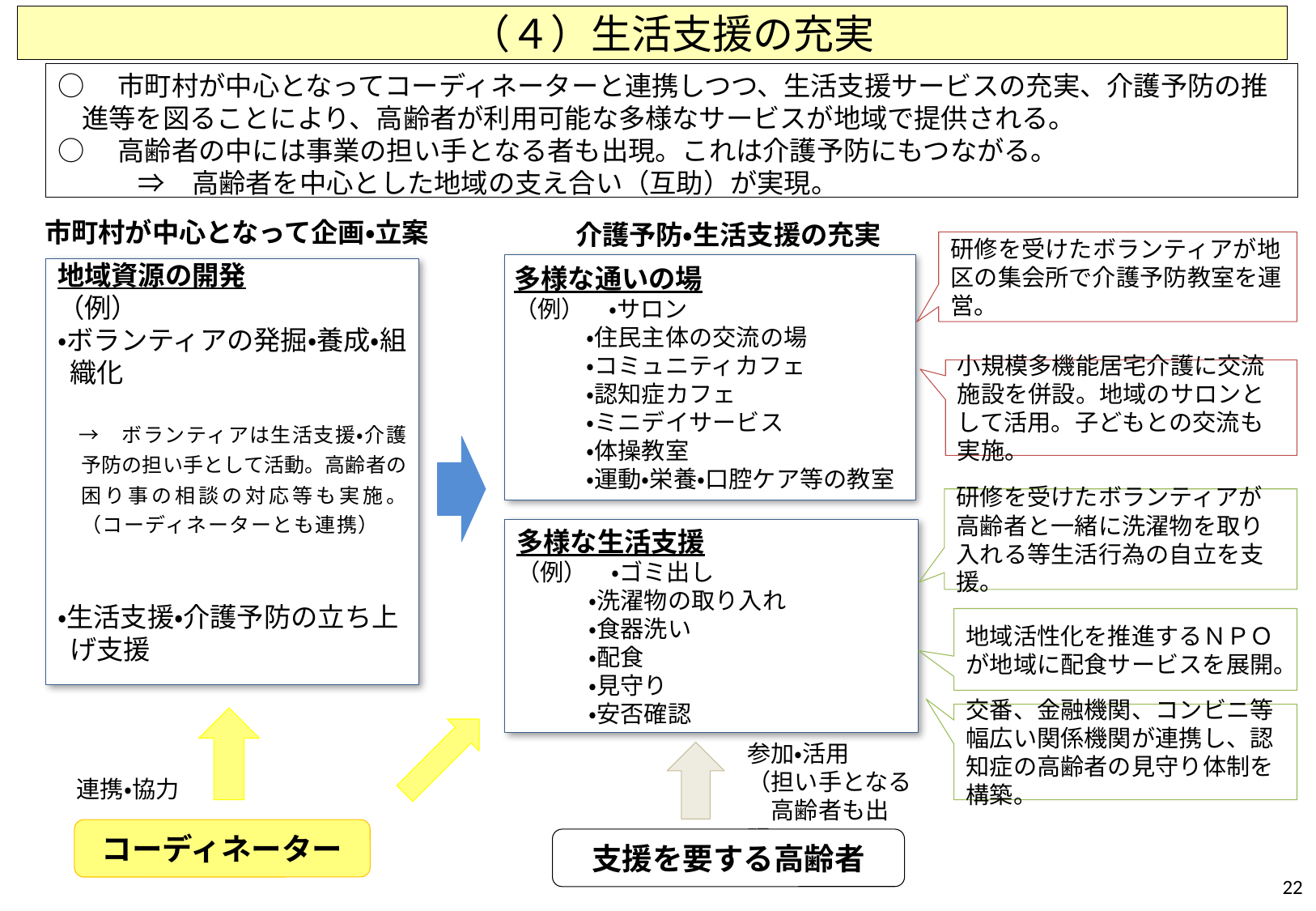

（４）生活支援の充実
○　市町村が中心となってコーディネーターと連携しつつ、生活支援サービスの充実、介護予防の推進等を図ることにより、高齢者が利用可能な多様なサービスが地域で提供される。
○　高齢者の中には事業の担い手となる者も出現。これは介護予防にもつながる。
　　　⇒　高齢者を中心とした地域の支え合い（互助）が実現。

市町村が中心となって企画・立案
介護予防・生活支援の充実
研修を受けたボランティアが地区の集会所で介護予防教室を運営。

多様な通いの場
（例）　・サロン
　・住民主体の交流の場
　・コミュニティカフェ
　・認知症カフェ
　・ミニデイサービス
　・体操教室
　・運動・栄養・口腔ケア等の教室

地域資源の開発
（例）
・ボランティアの発掘・養成・組織化

　→　ボランティアは生活支援・介護予防の担い手として活動。高齢者の困り事の相談の対応等も実施。（コーディネーターとも連携）

・生活支援・介護予防の立ち上げ支援

小規模多機能居宅介護に交流施設を併設。地域のサロンとして活用。子どもとの交流も実施。

研修を受けたボランティアが高齢者と一緒に洗濯物を取り入れる等生活行為の自立を支援。
多様な生活支援
（例）　・ゴミ出し
　・洗濯物の取り入れ
　・食器洗い
　・配食
　・見守り
　・安否確認
地域活性化を推進するＮＰＯが地域に配食サービスを展開。
交番、金融機関、コンビニ等幅広い関係機関が連携し、認知症の高齢者の見守り体制を構築。

参加・活用
（担い手となる
　高齢者も出現）

連携・協力
コーディネーター
支援を要する高齢者
22